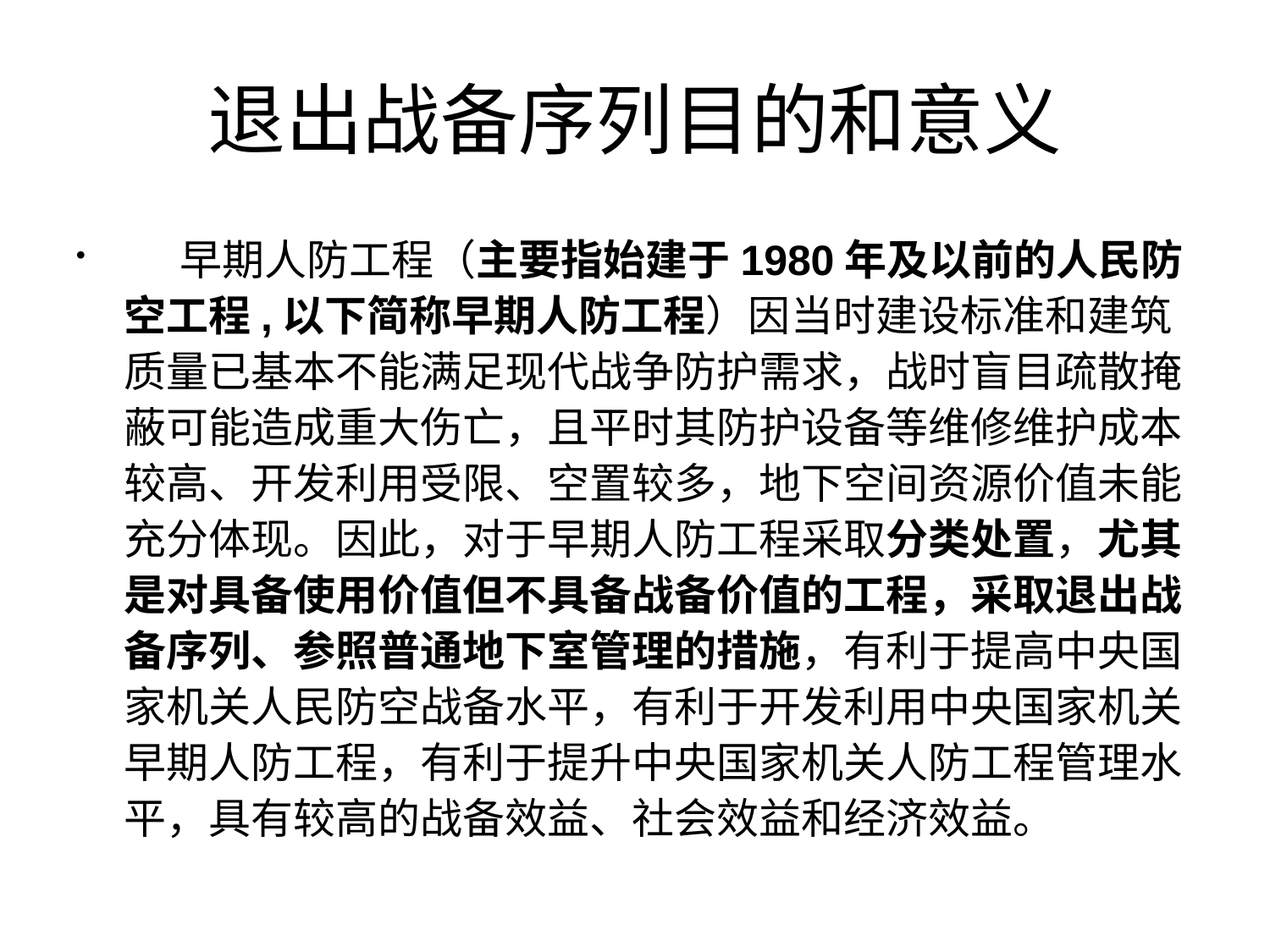

# 退出战备序列目的和意义
　　早期人防工程（主要指始建于1980年及以前的人民防空工程,以下简称早期人防工程）因当时建设标准和建筑质量已基本不能满足现代战争防护需求，战时盲目疏散掩蔽可能造成重大伤亡，且平时其防护设备等维修维护成本较高、开发利用受限、空置较多，地下空间资源价值未能充分体现。因此，对于早期人防工程采取分类处置，尤其是对具备使用价值但不具备战备价值的工程，采取退出战备序列、参照普通地下室管理的措施，有利于提高中央国家机关人民防空战备水平，有利于开发利用中央国家机关早期人防工程，有利于提升中央国家机关人防工程管理水平，具有较高的战备效益、社会效益和经济效益。